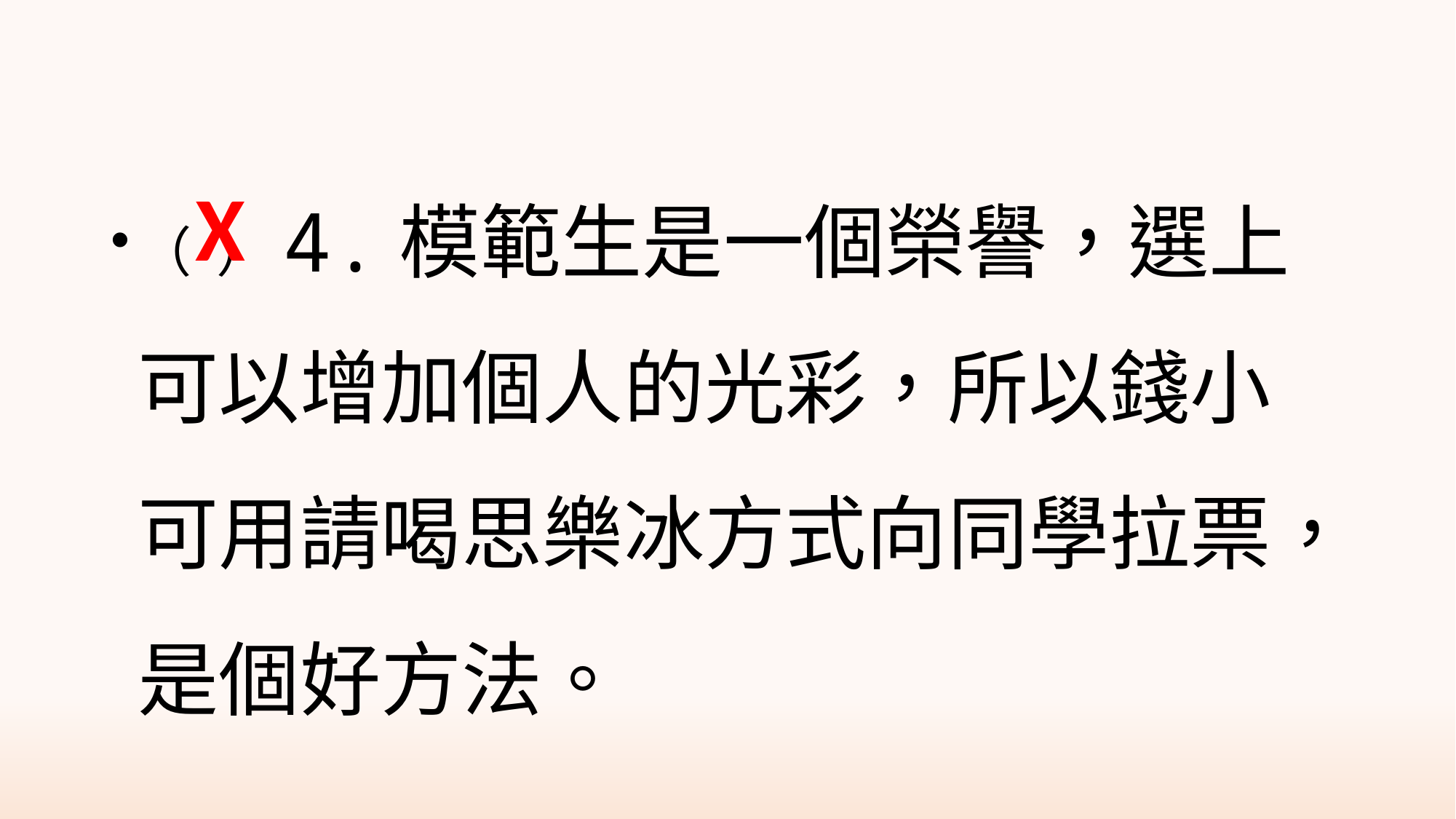

（  ）4.模範生是一個榮譽，選上可以增加個人的光彩，所以錢小可用請喝思樂冰方式向同學拉票，是個好方法。
X